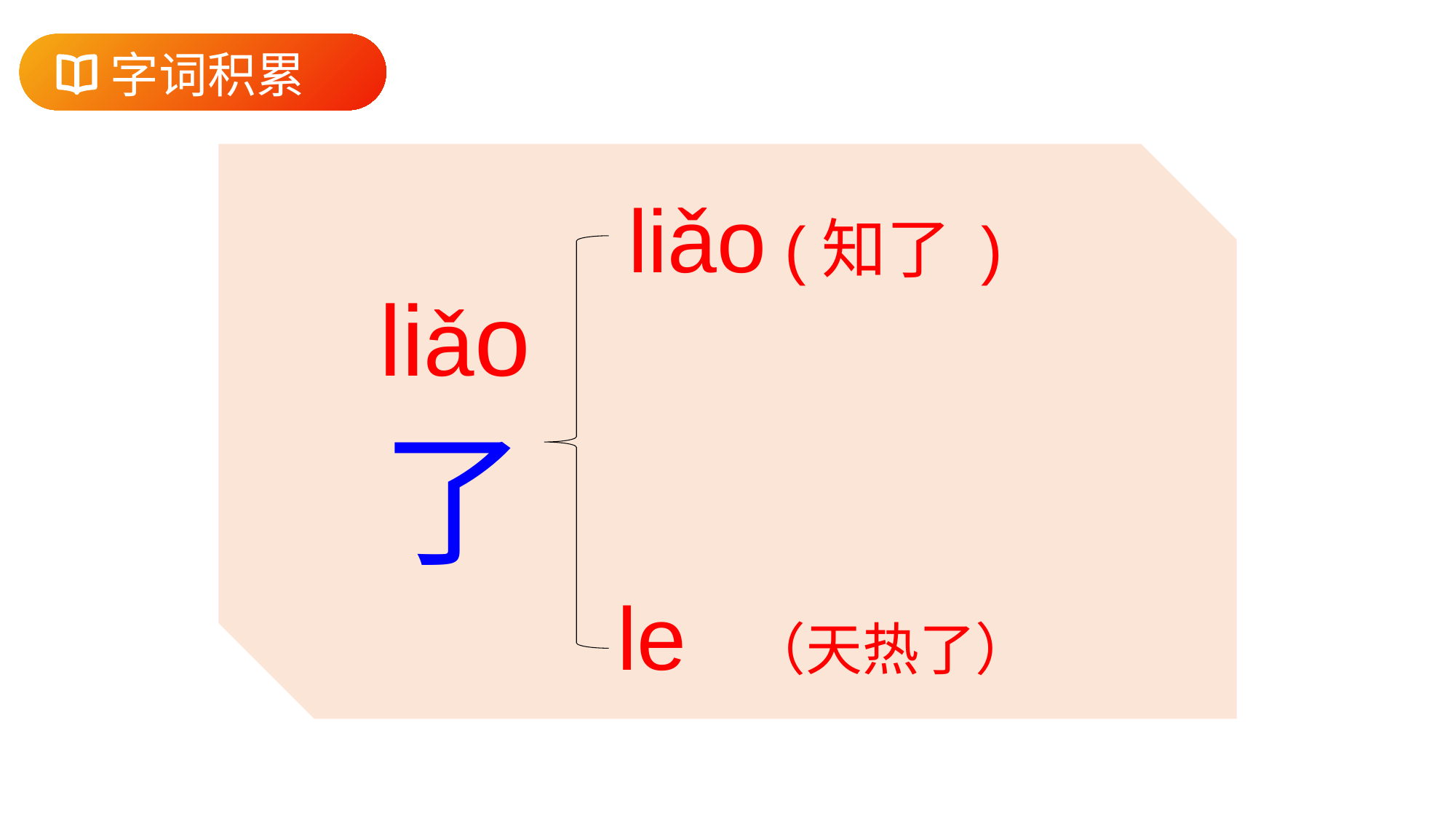

字词积累

liǎo (知了 )

liǎo
了
le （天热了）